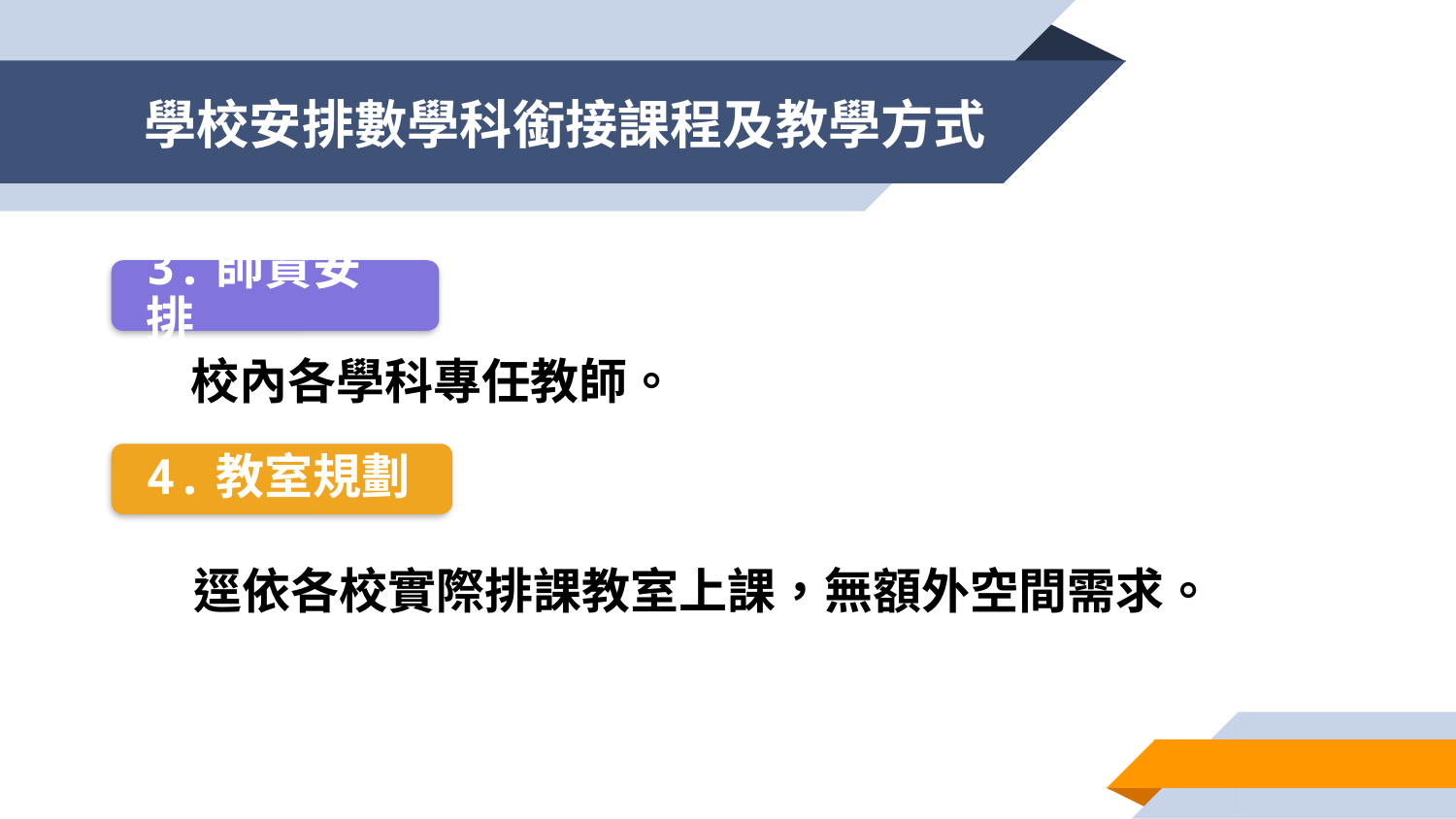

# 學校安排數學科銜接課程及教學方式

3.師資安排
校內各學科專任教師。

4.教室規劃
逕依各校實際排課教室上課，無額外空間需求。